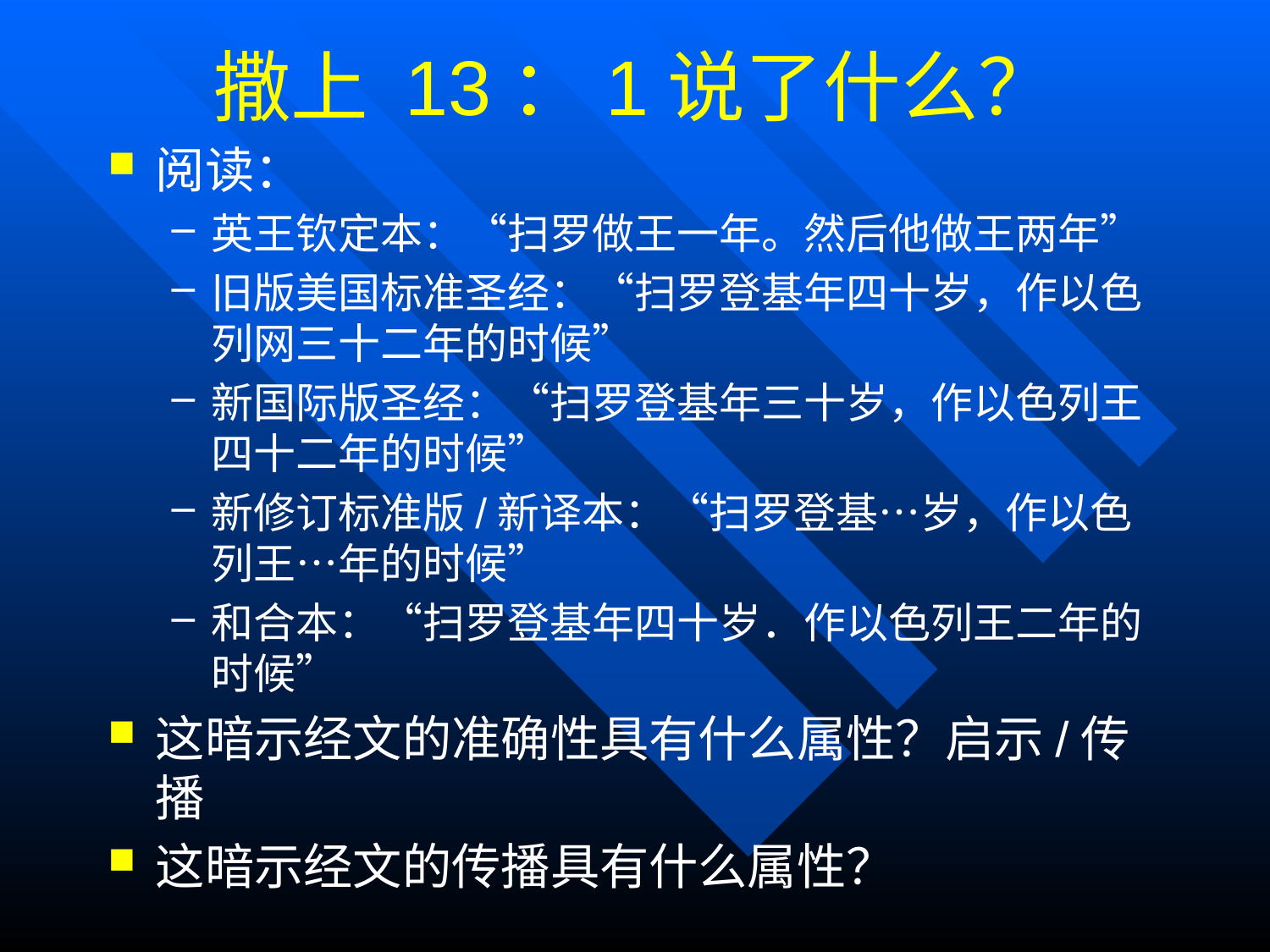

# 撒上 13：1说了什么？
阅读：
英王钦定本：“扫罗做王一年。然后他做王两年”
旧版美国标准圣经：“扫罗登基年四十岁，作以色列网三十二年的时候”
新国际版圣经：“扫罗登基年三十岁，作以色列王四十二年的时候”
新修订标准版/新译本：“扫罗登基…岁，作以色列王…年的时候”
和合本：“扫罗登基年四十岁．作以色列王二年的时候”
这暗示经文的准确性具有什么属性？启示/传播
这暗示经文的传播具有什么属性？